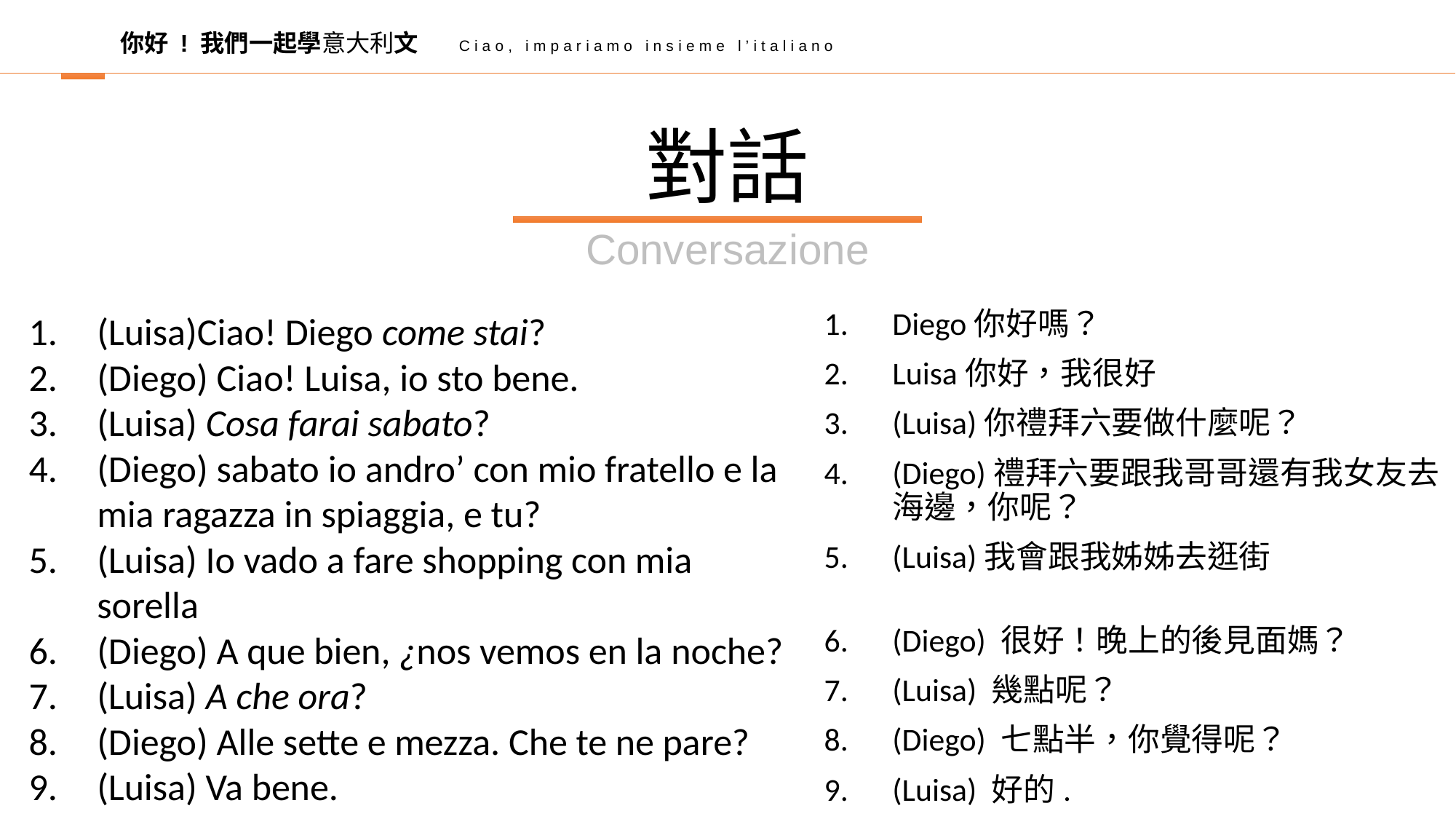

你好 ! 我們一起學意大利文
Ciao, impariamo insieme l’italiano

對話
Conversazione

(Luisa)Ciao! Diego come stai?
(Diego) Ciao! Luisa, io sto bene.
(Luisa) Cosa farai sabato?
(Diego) sabato io andro’ con mio fratello e la mia ragazza in spiaggia, e tu?
(Luisa) Io vado a fare shopping con mia sorella
(Diego) A que bien, ¿nos vemos en la noche?
(Luisa) A che ora?
(Diego) Alle sette e mezza. Che te ne pare?
(Luisa) Va bene.
Diego你好嗎？
Luisa你好，我很好
(Luisa)你禮拜六要做什麼呢？
(Diego)禮拜六要跟我哥哥還有我女友去海邊，你呢？
(Luisa)我會跟我姊姊去逛街
(Diego) 很好！晚上的後見面媽？
(Luisa) 幾點呢？
(Diego) 七點半，你覺得呢？
(Luisa) 好的.